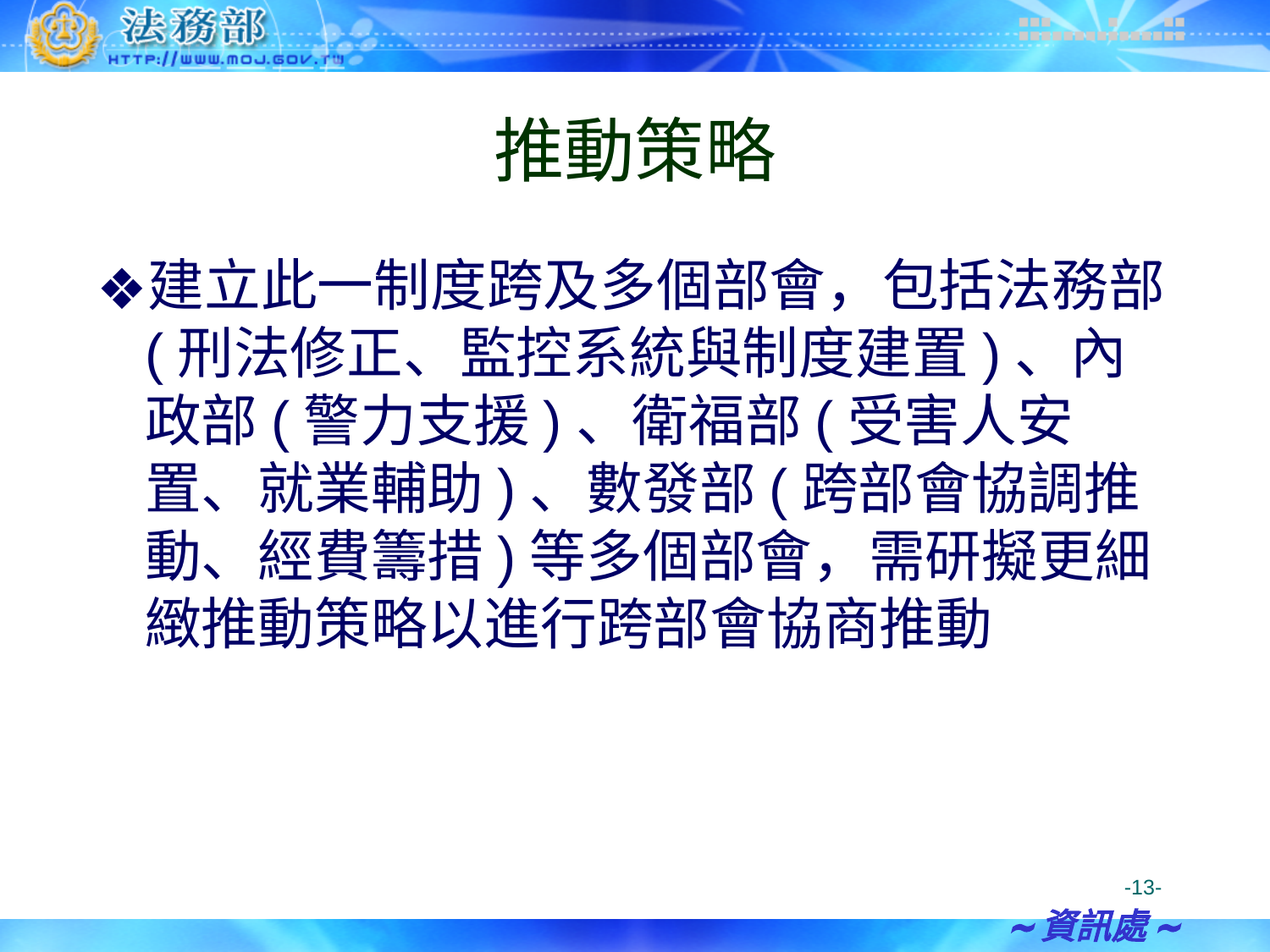

# 推動策略
建立此一制度跨及多個部會，包括法務部(刑法修正、監控系統與制度建置)、內政部(警力支援)、衛福部(受害人安置、就業輔助)、數發部(跨部會協調推動、經費籌措)等多個部會，需研擬更細緻推動策略以進行跨部會協商推動

-13-